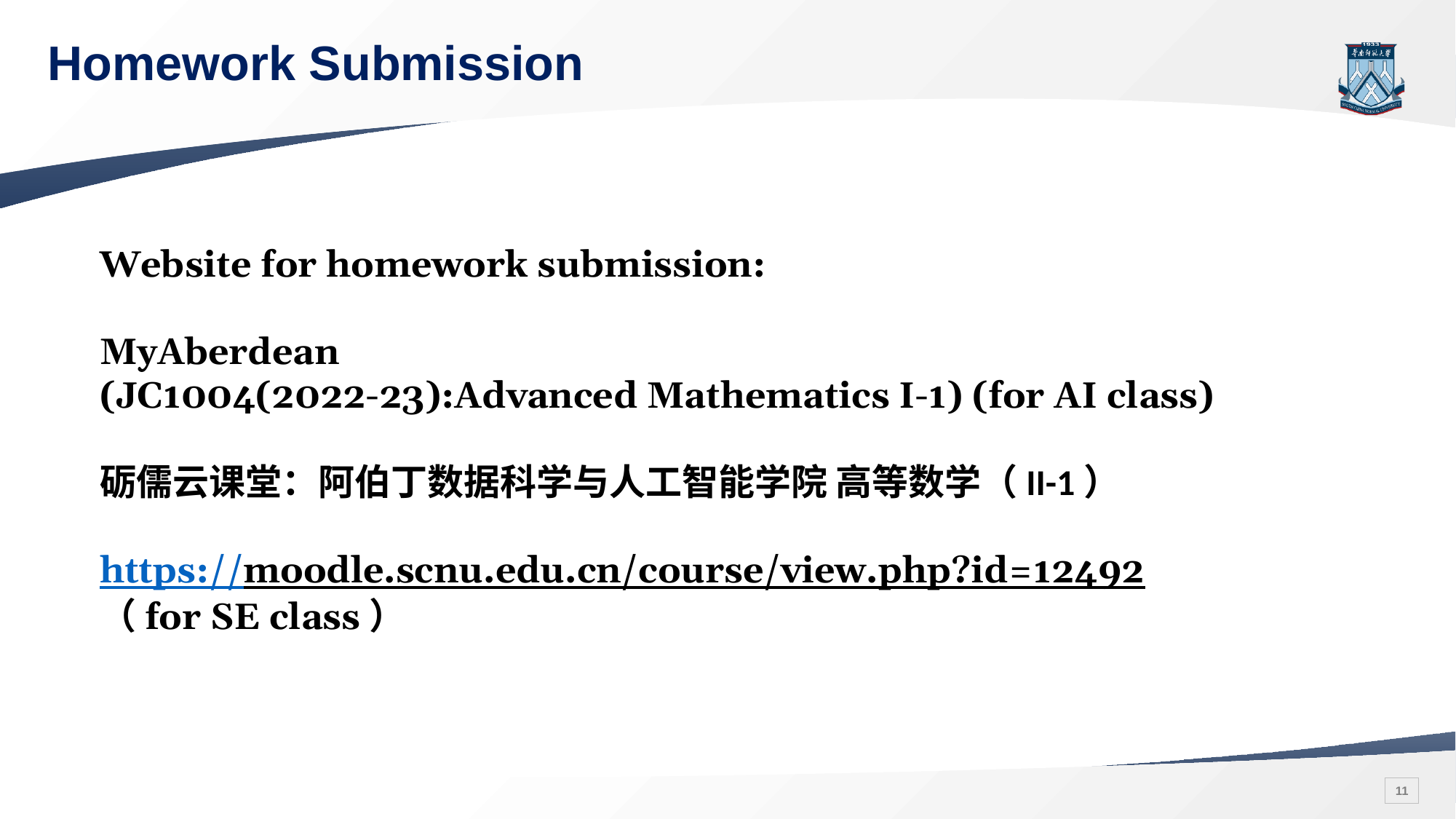

# Homework Submission
Website for homework submission:

MyAberdean
(JC1004(2022-23):Advanced Mathematics I-1) (for AI class)

砺儒云课堂：阿伯丁数据科学与人工智能学院 高等数学（II-1）

https://moodle.scnu.edu.cn/course/view.php?id=12492
（for SE class）